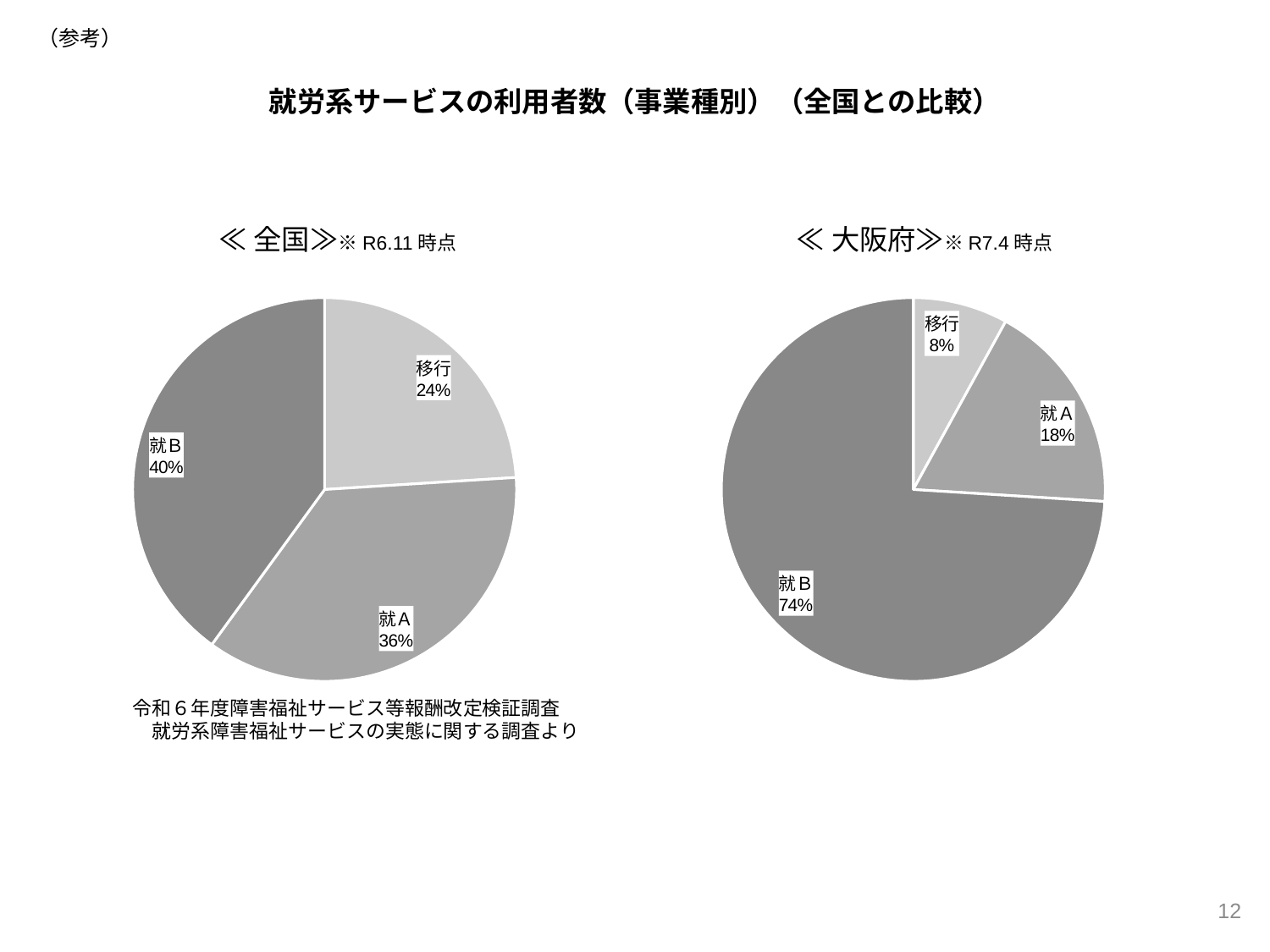

（参考）
就労系サービスの利用者数（事業種別）（全国との比較）
≪全国≫※R6.11時点
≪大阪府≫※R7.4時点

### Chart

| Category |  |
|---|---|
| 移行 | 0.24 |
| 就Ａ | 0.36 |
| 就Ｂ | 0.4 |

### Chart

| Category |  |
|---|---|
| 移行 | 0.08 |
| 就Ａ | 0.18 |
| 就Ｂ | 0.74 |
令和６年度障害福祉サービス等報酬改定検証調査
　就労系障害福祉サービスの実態に関する調査より
12